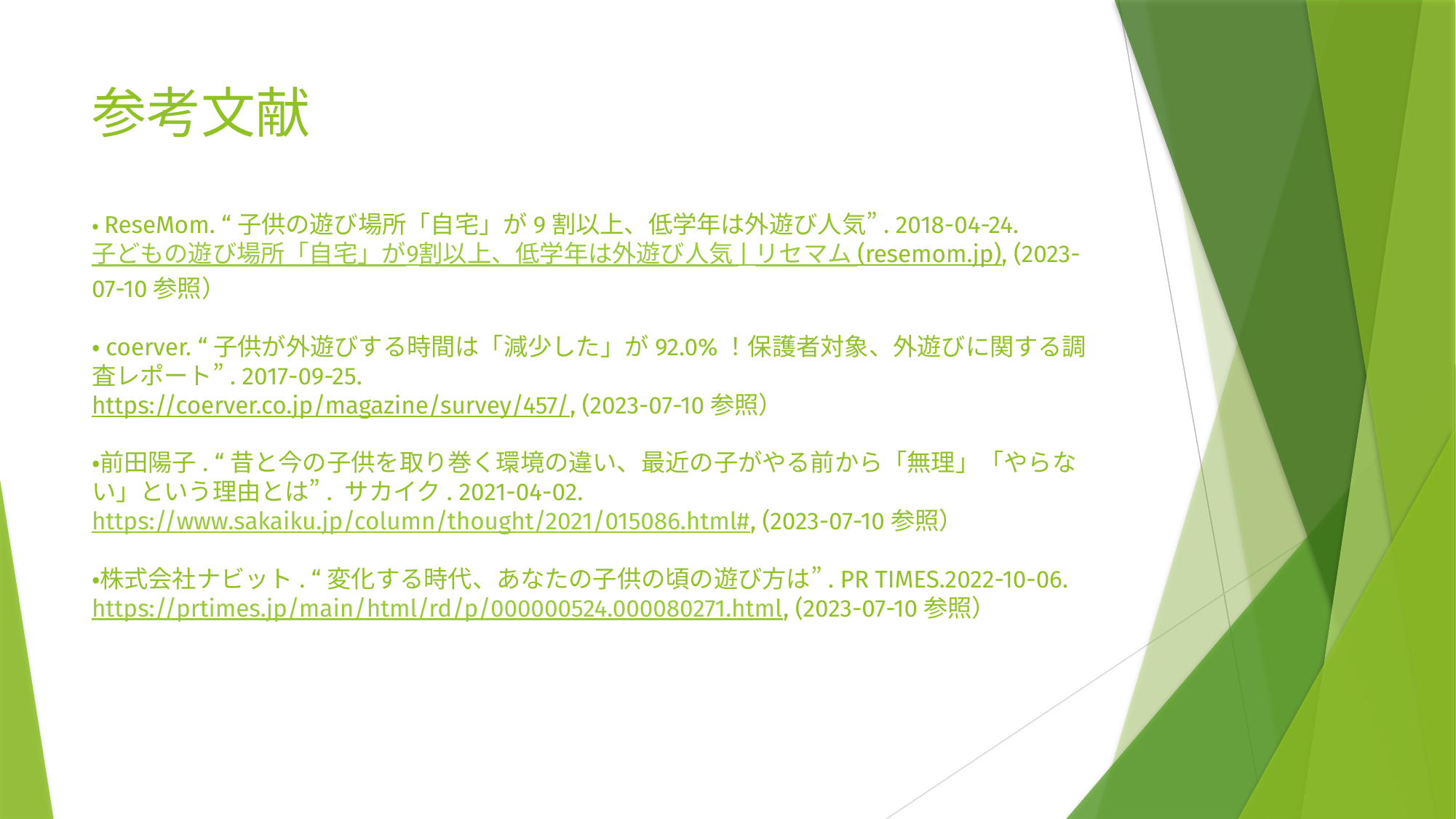

# 参考文献 ・ReseMom. “子供の遊び場所「自宅」が9割以上、低学年は外遊び人気”. 2018-04-24. 子どもの遊び場所「自宅」が9割以上、低学年は外遊び人気 | リセマム (resemom.jp), (2023-07-10参照） ・coerver. “子供が外遊びする時間は「減少した」が92.0%！保護者対象、外遊びに関する調査レポート”. 2017-09-25. https://coerver.co.jp/magazine/survey/457/, (2023-07-10参照） ・前田陽子. “昔と今の子供を取り巻く環境の違い、最近の子がやる前から「無理」「やらない」という理由とは”. サカイク. 2021-04-02. https://www.sakaiku.jp/column/thought/2021/015086.html#, (2023-07-10参照） ・株式会社ナビット. “変化する時代、あなたの子供の頃の遊び方は”. PR TIMES.2022-10-06. https://prtimes.jp/main/html/rd/p/000000524.000080271.html, (2023-07-10参照）